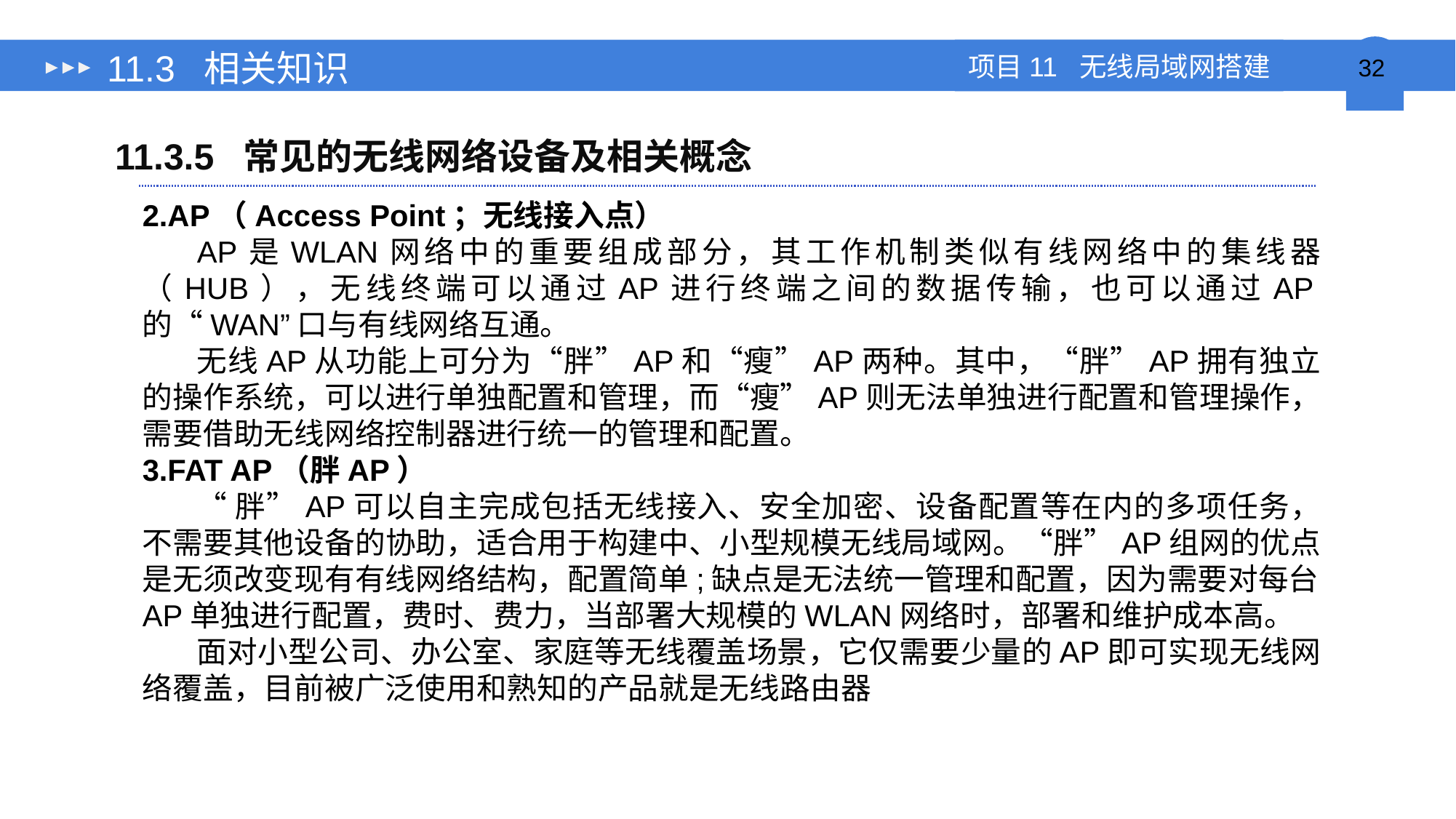

# 11.3  相关知识
11.3.5  常见的无线网络设备及相关概念

2.AP（Access Point；无线接入点）
AP是WLAN网络中的重要组成部分，其工作机制类似有线网络中的集线器（HUB），无线终端可以通过AP进行终端之间的数据传输，也可以通过AP的“WAN”口与有线网络互通。
无线AP从功能上可分为“胖”AP和“瘦”AP两种。其中，“胖”AP拥有独立的操作系统，可以进行单独配置和管理，而“瘦”AP则无法单独进行配置和管理操作，需要借助无线网络控制器进行统一的管理和配置。
3.FAT AP（胖AP）
“胖”AP可以自主完成包括无线接入、安全加密、设备配置等在内的多项任务，不需要其他设备的协助，适合用于构建中、小型规模无线局域网。“胖”AP组网的优点是无须改变现有有线网络结构，配置简单;缺点是无法统一管理和配置，因为需要对每台AP单独进行配置，费时、费力，当部署大规模的WLAN网络时，部署和维护成本高。
面对小型公司、办公室、家庭等无线覆盖场景，它仅需要少量的AP即可实现无线网络覆盖，目前被广泛使用和熟知的产品就是无线路由器